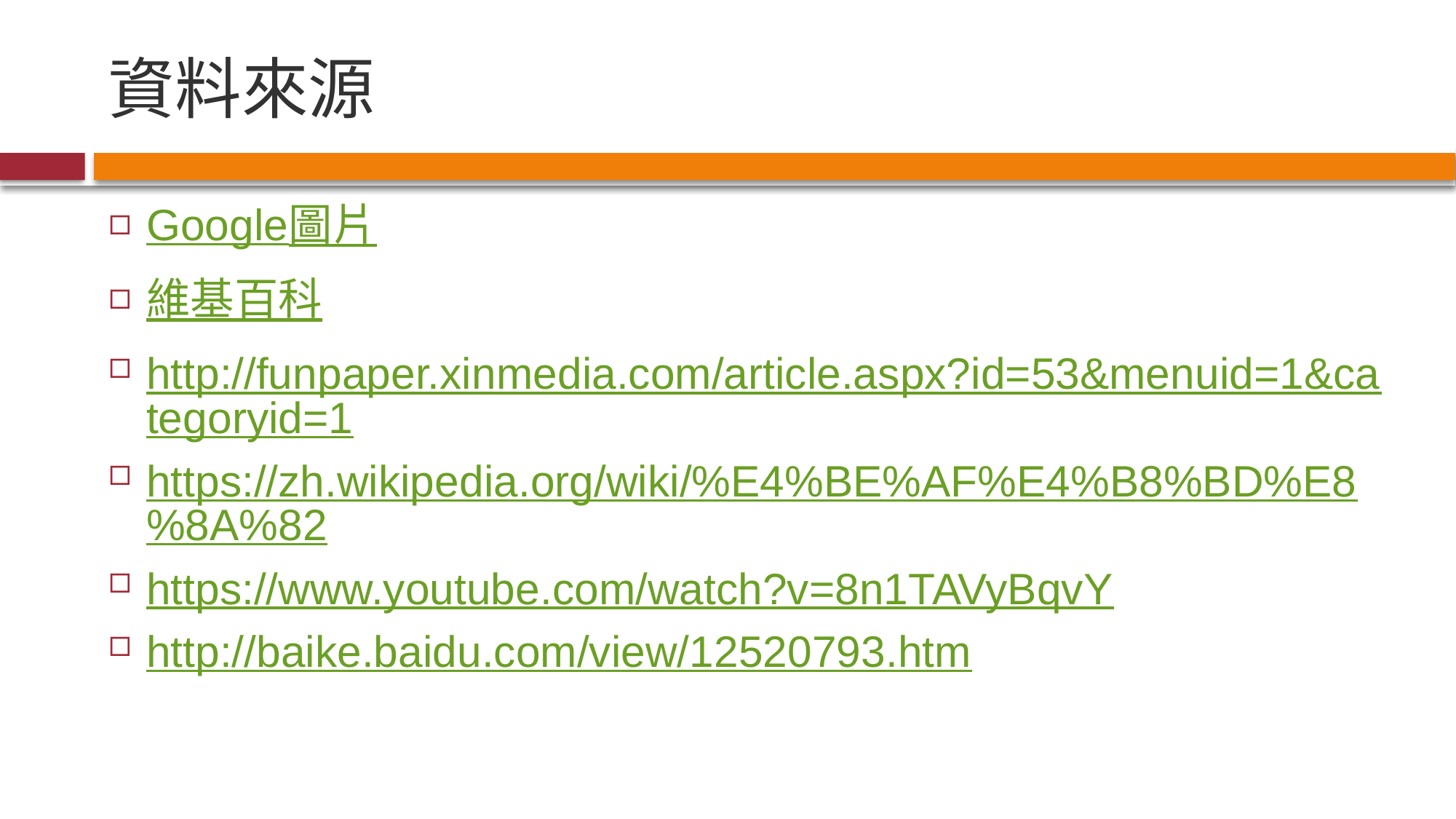

# 資料來源
Google圖片
維基百科
http://funpaper.xinmedia.com/article.aspx?id=53&menuid=1&categoryid=1
https://zh.wikipedia.org/wiki/%E4%BE%AF%E4%B8%BD%E8%8A%82
https://www.youtube.com/watch?v=8n1TAVyBqvY
http://baike.baidu.com/view/12520793.htm